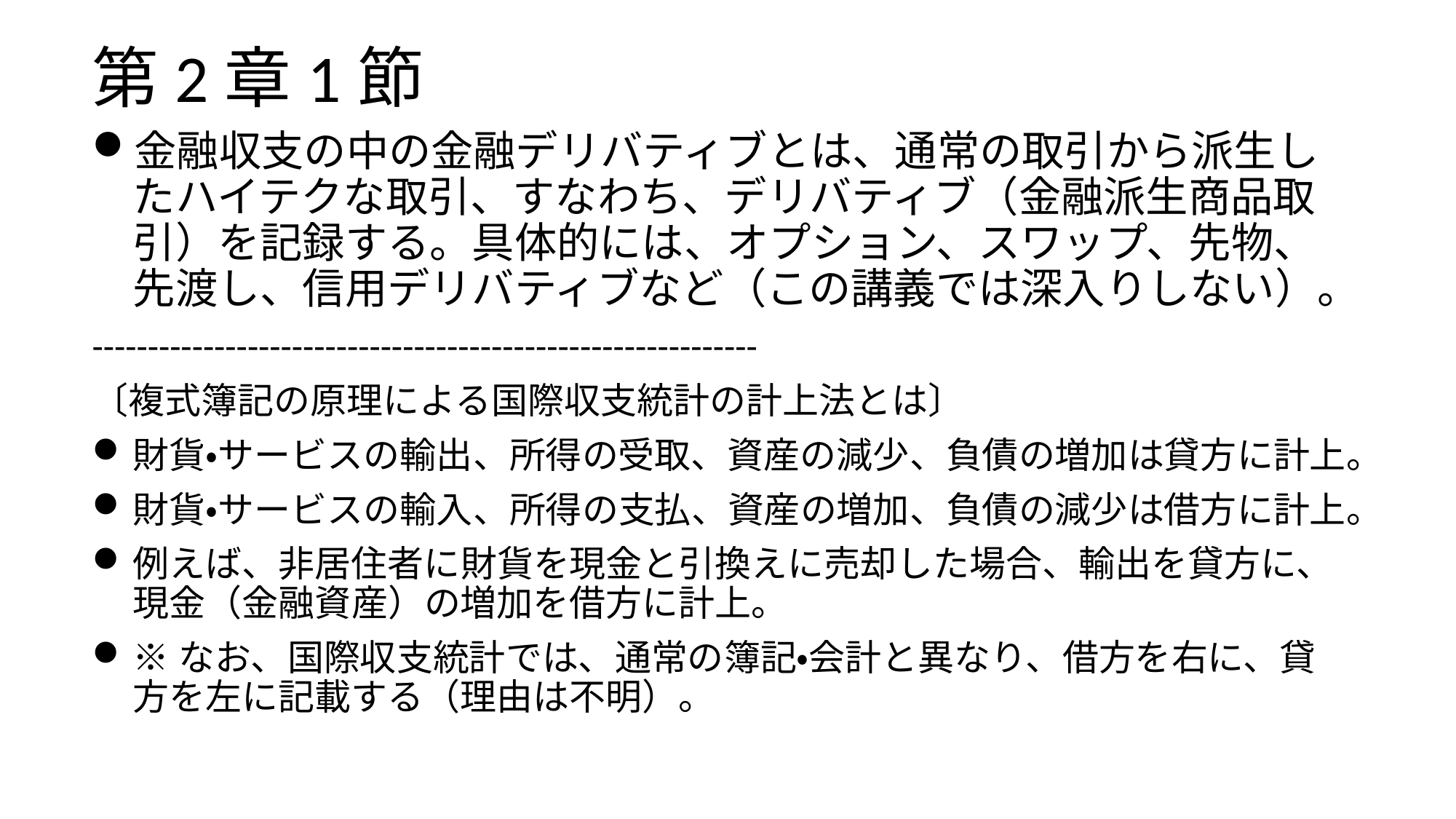

# 第2章1節
金融収支の中の金融デリバティブとは、通常の取引から派生したハイテクな取引、すなわち、デリバティブ（金融派生商品取引）を記録する。具体的には、オプション、スワップ、先物、先渡し、信用デリバティブなど（この講義では深入りしない）。
------------------------------------------------------------
〔複式簿記の原理による国際収支統計の計上法とは〕
財貨・サービスの輸出、所得の受取、資産の減少、負債の増加は貸方に計上。
財貨・サービスの輸入、所得の支払、資産の増加、負債の減少は借方に計上。
例えば、非居住者に財貨を現金と引換えに売却した場合、輸出を貸方に、現金（金融資産）の増加を借方に計上。
※なお、国際収支統計では、通常の簿記・会計と異なり、借方を右に、貸方を左に記載する（理由は不明）。